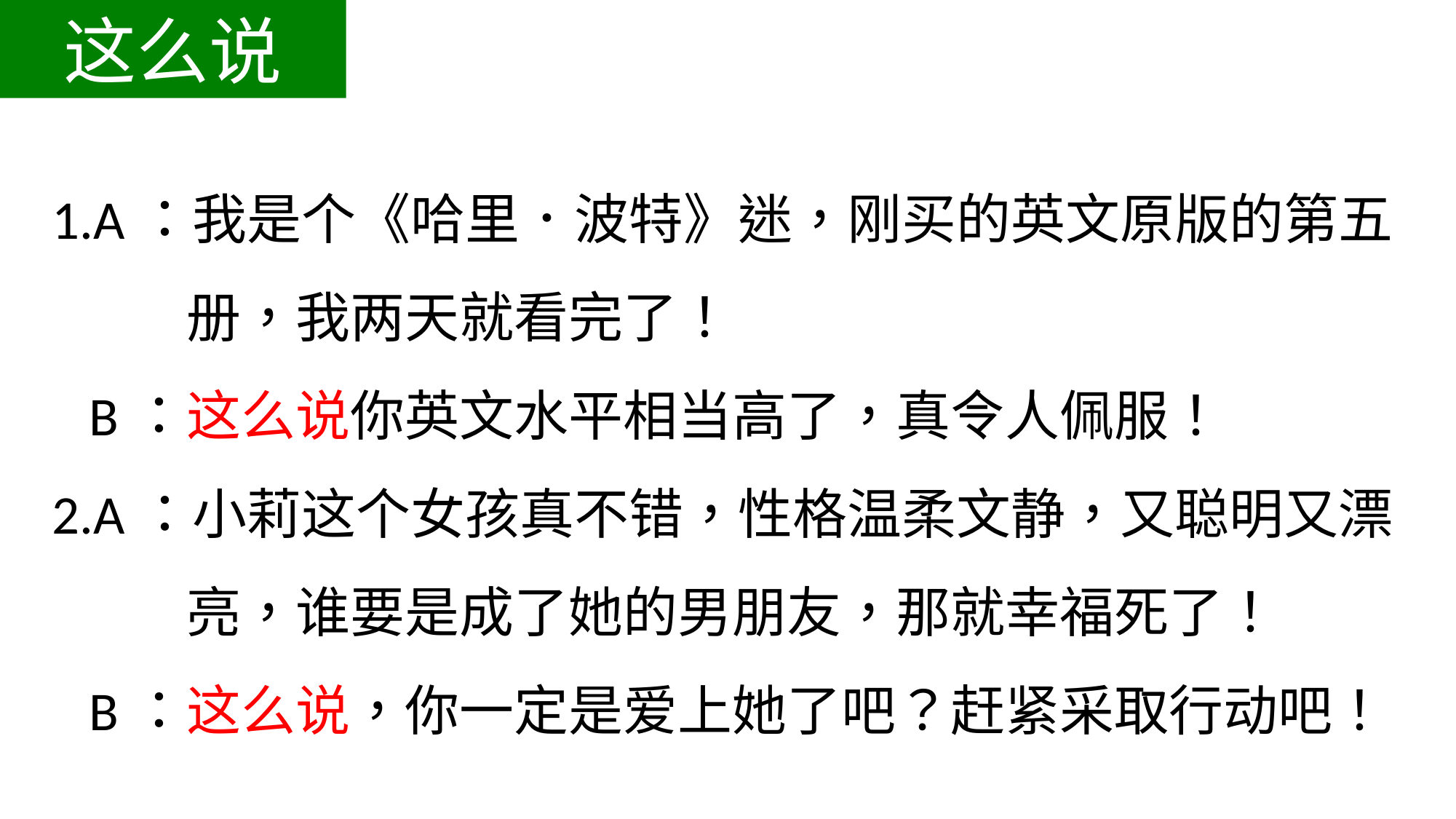

这么说
1.A：我是个《哈里．波特》迷，刚买的英文原版的第五
          册，我两天就看完了！
   B：这么说你英文水平相当高了，真令人佩服！
2.A：小莉这个女孩真不错，性格温柔文静，又聪明又漂
          亮，谁要是成了她的男朋友，那就幸福死了！
   B：这么说，你一定是爱上她了吧？赶紧采取行动吧！